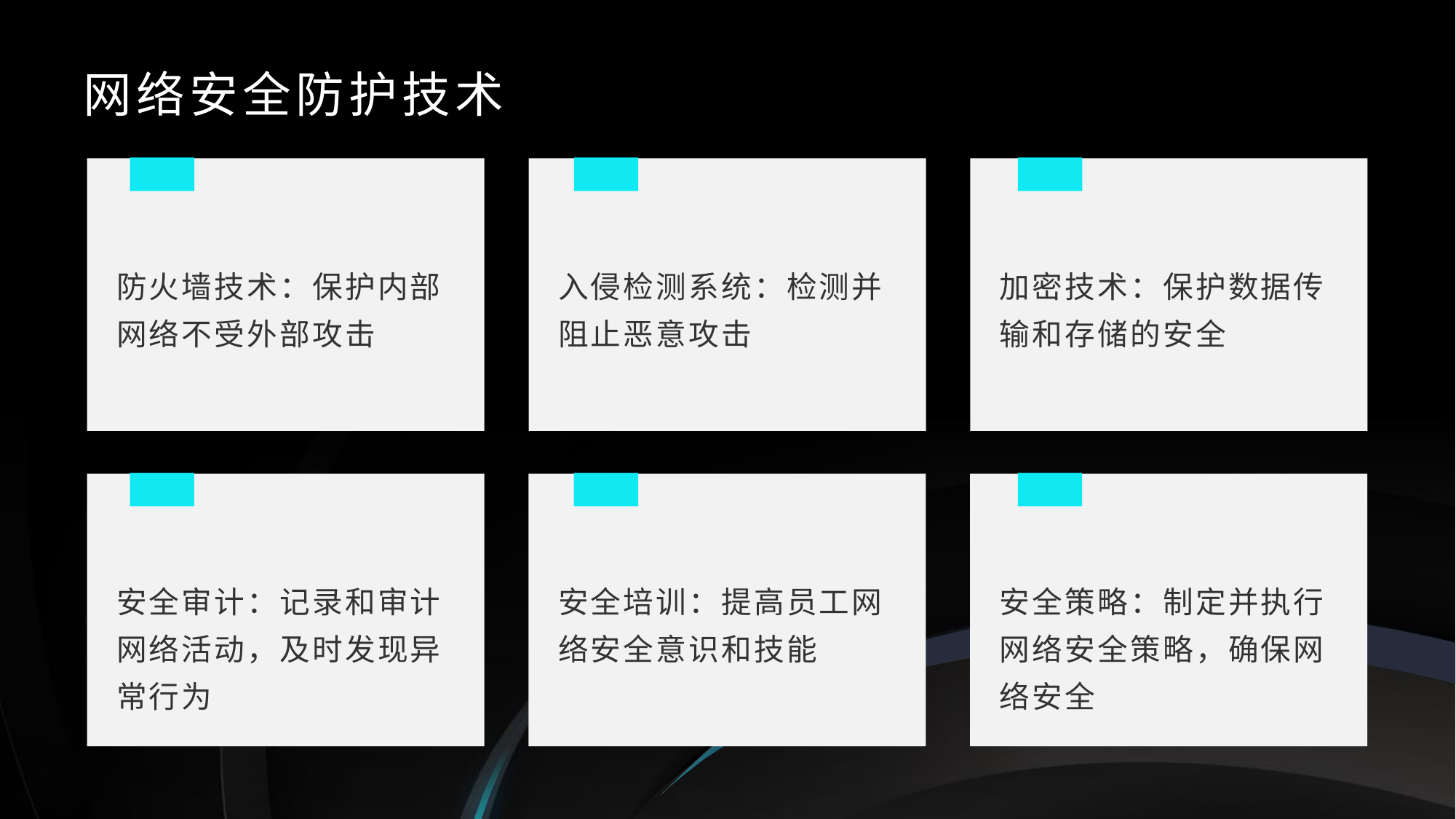

网络安全防护技术

防火墙技术：保护内部网络不受外部攻击
入侵检测系统：检测并阻止恶意攻击
加密技术：保护数据传输和存储的安全

安全审计：记录和审计网络活动，及时发现异常行为
安全培训：提高员工网络安全意识和技能
安全策略：制定并执行网络安全策略，确保网络安全